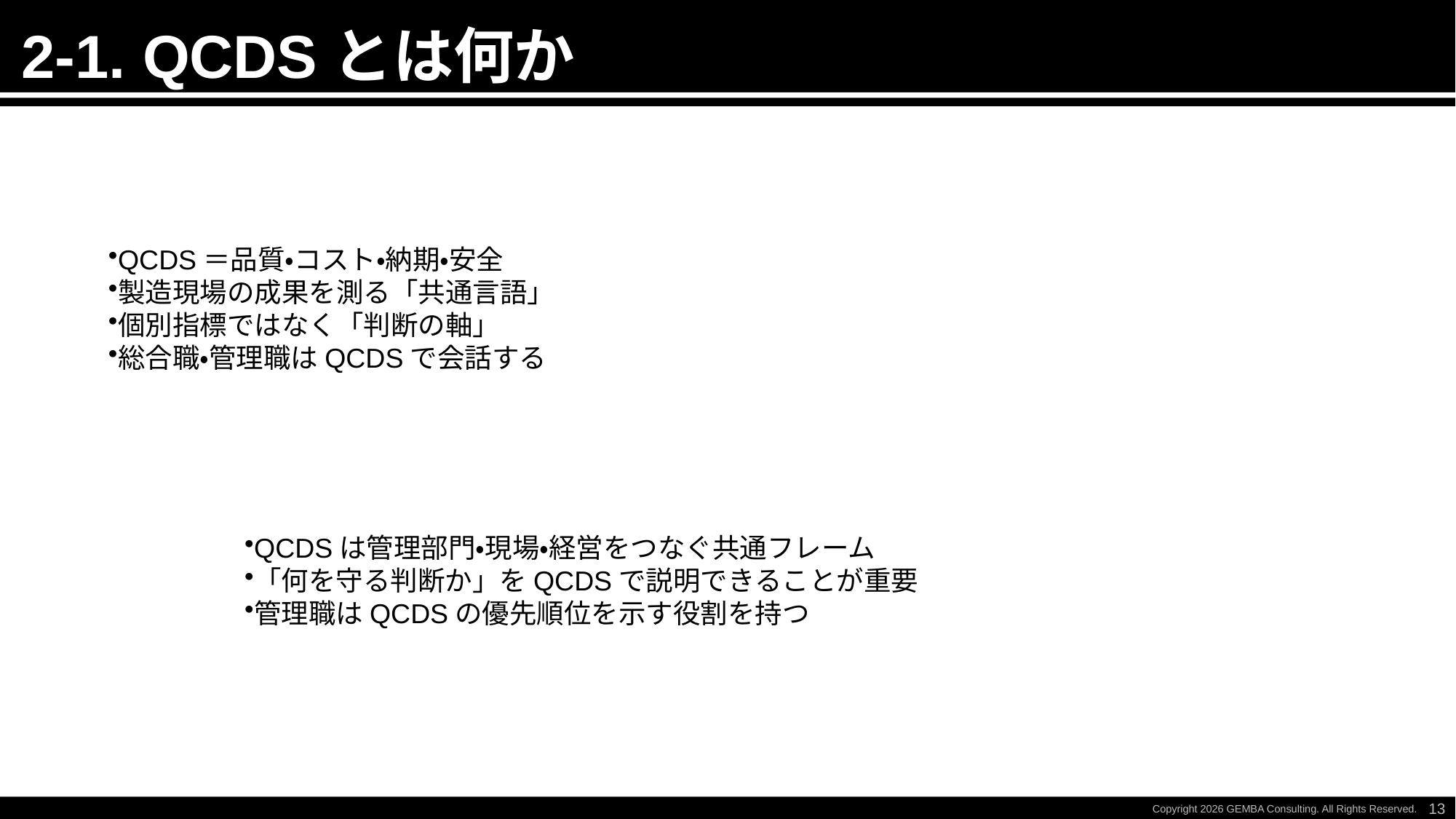

2-1. QCDSとは何か
QCDS＝品質・コスト・納期・安全
製造現場の成果を測る「共通言語」
個別指標ではなく「判断の軸」
総合職・管理職はQCDSで会話する
QCDSは管理部門・現場・経営をつなぐ共通フレーム
「何を守る判断か」をQCDSで説明できることが重要
管理職はQCDSの優先順位を示す役割を持つ
13